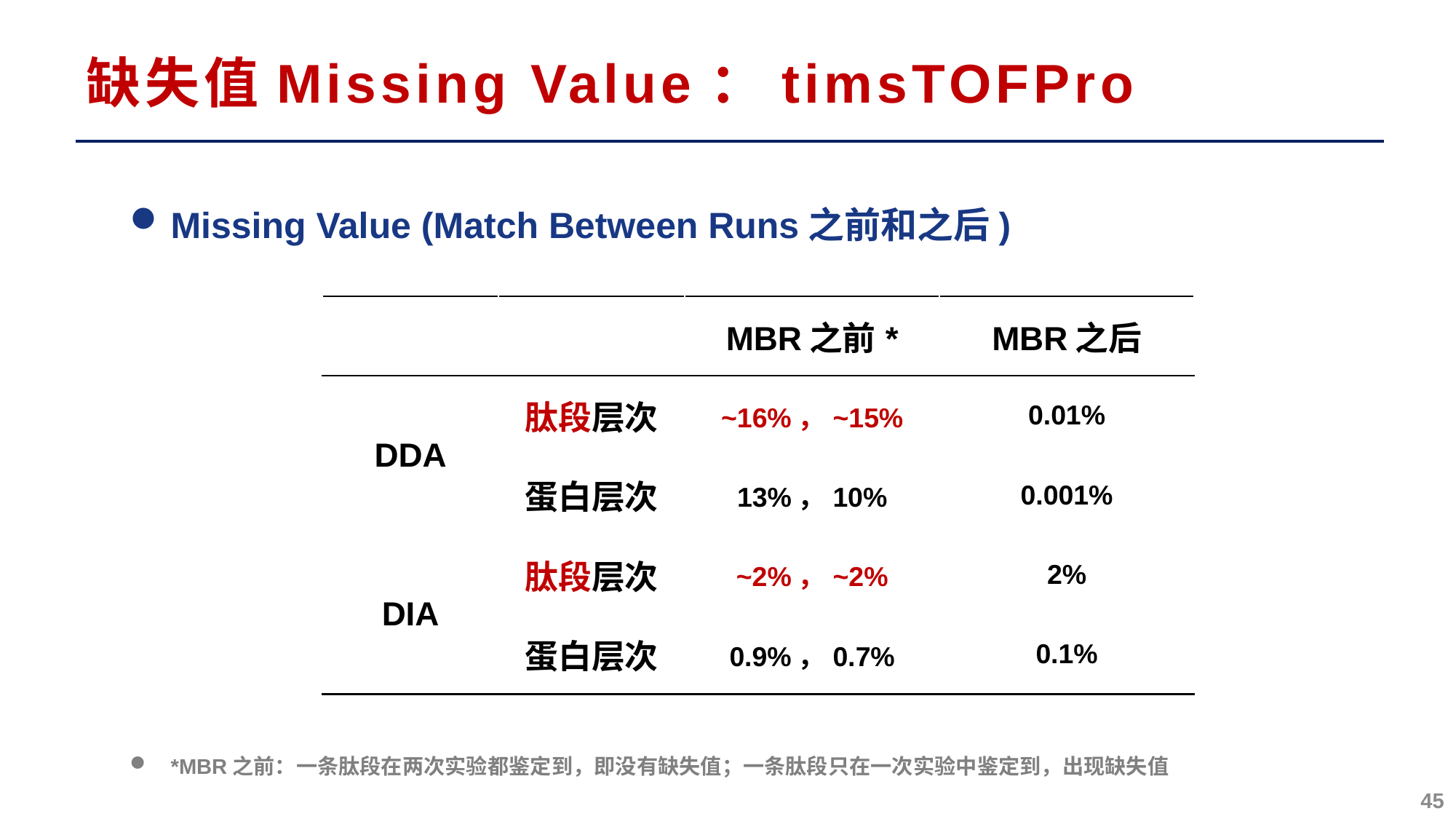

# 缺失值Missing Value：timsTOFPro
Missing Value (Match Between Runs之前和之后)
|  |  | MBR之前\* | MBR之后 |
| --- | --- | --- | --- |
| DDA | 肽段层次 | ~16%，~15% | 0.01% |
|  | 蛋白层次 | 13%，10% | 0.001% |
| DIA | 肽段层次 | ~2%，~2% | 2% |
|  | 蛋白层次 | 0.9%，0.7% | 0.1% |
*MBR之前：一条肽段在两次实验都鉴定到，即没有缺失值；一条肽段只在一次实验中鉴定到，出现缺失值
45